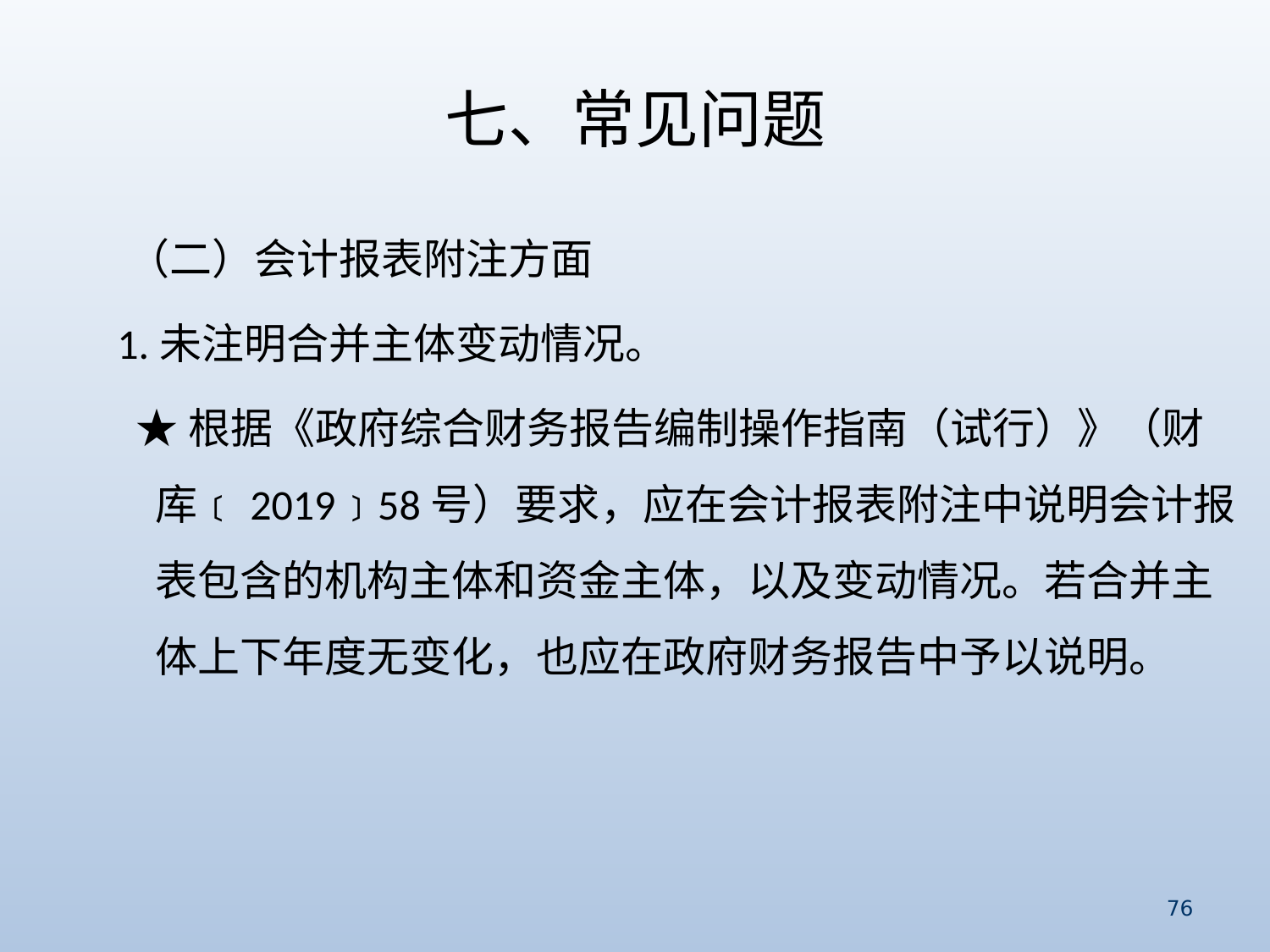

# 七、常见问题
 （二）会计报表附注方面
 1.未注明合并主体变动情况。
   ★根据《政府综合财务报告编制操作指南（试行）》（财库﹝2019﹞58号）要求，应在会计报表附注中说明会计报表包含的机构主体和资金主体，以及变动情况。若合并主体上下年度无变化，也应在政府财务报告中予以说明。
76